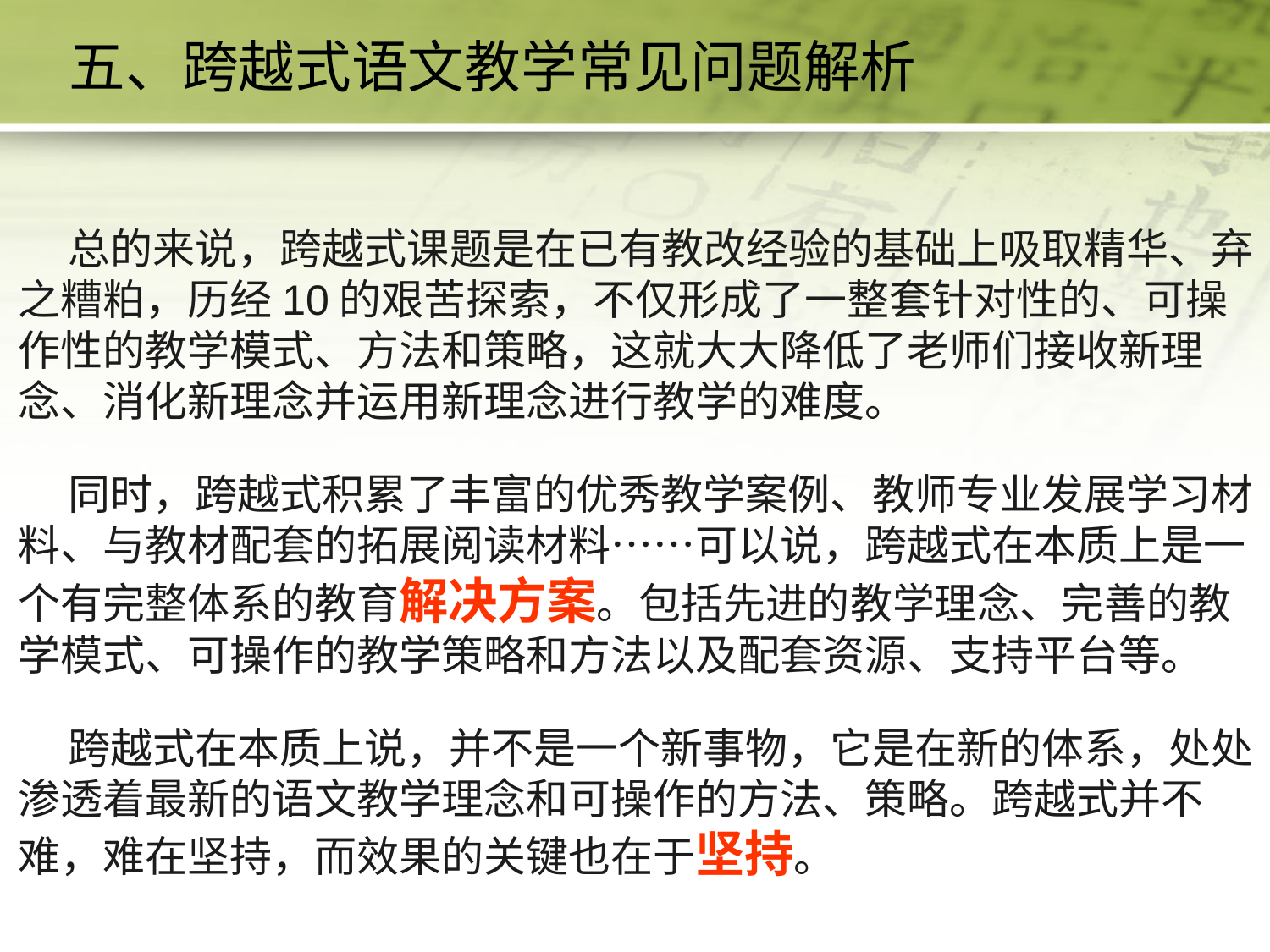

五、跨越式语文教学常见问题解析
总的来说，跨越式课题是在已有教改经验的基础上吸取精华、弃之糟粕，历经10的艰苦探索，不仅形成了一整套针对性的、可操作性的教学模式、方法和策略，这就大大降低了老师们接收新理念、消化新理念并运用新理念进行教学的难度。
同时，跨越式积累了丰富的优秀教学案例、教师专业发展学习材料、与教材配套的拓展阅读材料……可以说，跨越式在本质上是一个有完整体系的教育解决方案。包括先进的教学理念、完善的教学模式、可操作的教学策略和方法以及配套资源、支持平台等。
跨越式在本质上说，并不是一个新事物，它是在新的体系，处处渗透着最新的语文教学理念和可操作的方法、策略。跨越式并不难，难在坚持，而效果的关键也在于坚持。